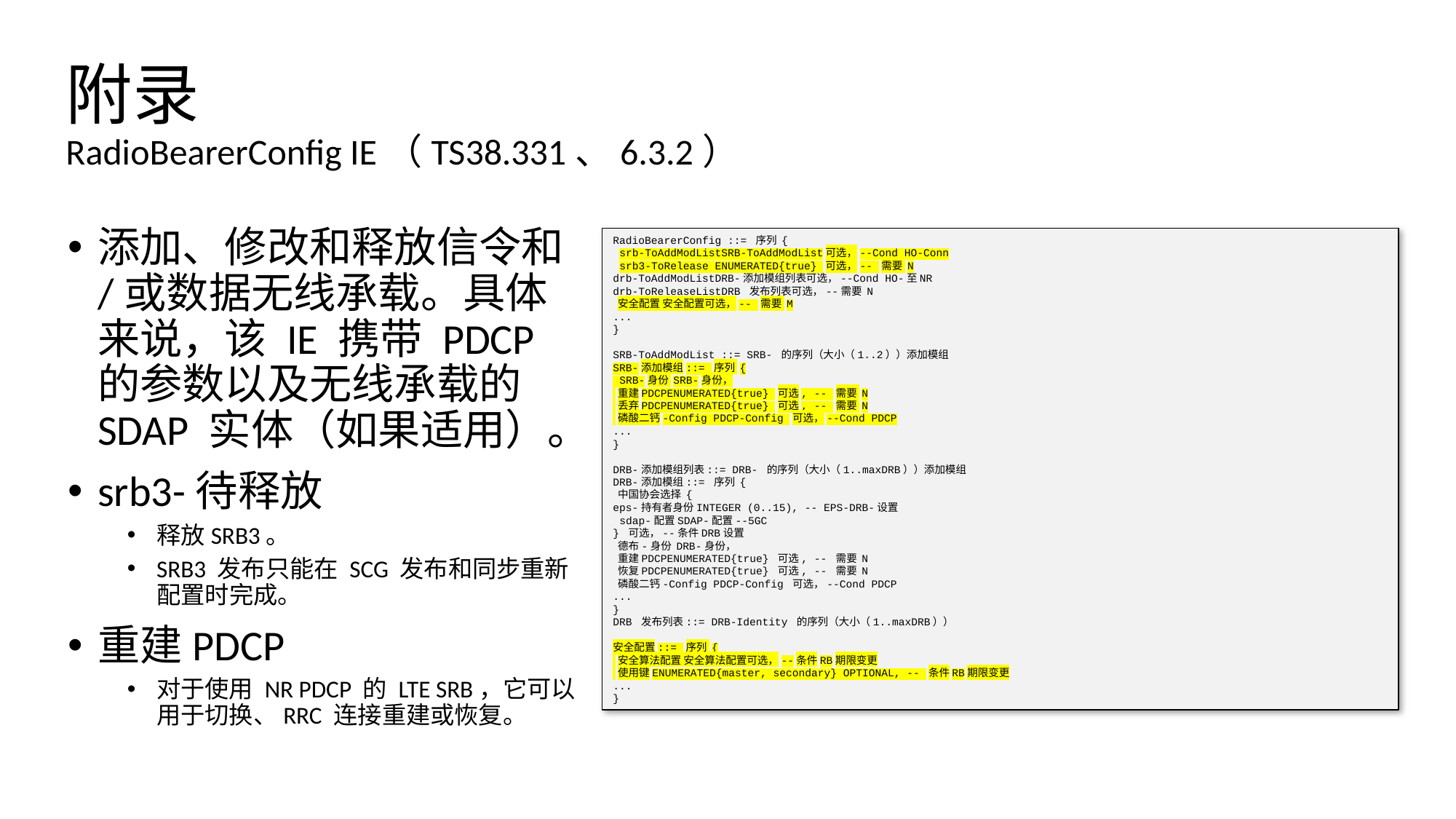

# 附录 RadioBearerConfig IE（TS38.331、6.3.2）
添加、修改和释放信令和/或数据无线承载。具体来说，该 IE 携带 PDCP 的参数以及无线承载的 SDAP 实体（如果适用）。
srb3-待释放
释放SRB3。
SRB3 发布只能在 SCG 发布和同步重新配置时完成。
重建PDCP
对于使用 NR PDCP 的 LTE SRB，它可以用于切换、RRC 连接重建或恢复。

RadioBearerConfig ::= 序列 {
 srb-ToAddModListSRB-ToAddModList可选，--Cond HO-Conn
 srb3-ToRelease ENUMERATED{true} 可选，-- 需要 N
drb-ToAddModListDRB-添加模组列表可选，--Cond HO-至NR
drb-ToReleaseListDRB 发布列表可选，--需要 N
 安全配置 安全配置可选，-- 需要 M
...
}

SRB-ToAddModList ::= SRB- 的序列（大小（1..2））添加模组
SRB-添加模组::= 序列 {
 SRB-身份 SRB-身份，
 重建PDCPENUMERATED{true} 可选, -- 需要 N
 丢弃PDCPENUMERATED{true} 可选, -- 需要 N
 磷酸二钙-Config PDCP-Config 可选，--Cond PDCP
...
}

DRB-添加模组列表::= DRB- 的序列（大小（1..maxDRB））添加模组
DRB-添加模组::= 序列 {
 中国协会选择 {
eps-持有者身份INTEGER (0..15), -- EPS-DRB-设置
 sdap-配置SDAP-配置--5GC
} 可选，--条件DRB设置
 德布-身份 DRB-身份，
 重建PDCPENUMERATED{true} 可选, -- 需要 N
 恢复PDCPENUMERATED{true} 可选, -- 需要 N
 磷酸二钙-Config PDCP-Config 可选，--Cond PDCP
...
}
DRB 发布列表::= DRB-Identity 的序列（大小（1..maxDRB））

安全配置::= 序列 {
 安全算法配置 安全算法配置可选，--条件RB期限变更
 使用键ENUMERATED{master, secondary} OPTIONAL, -- 条件RB期限变更
...
}